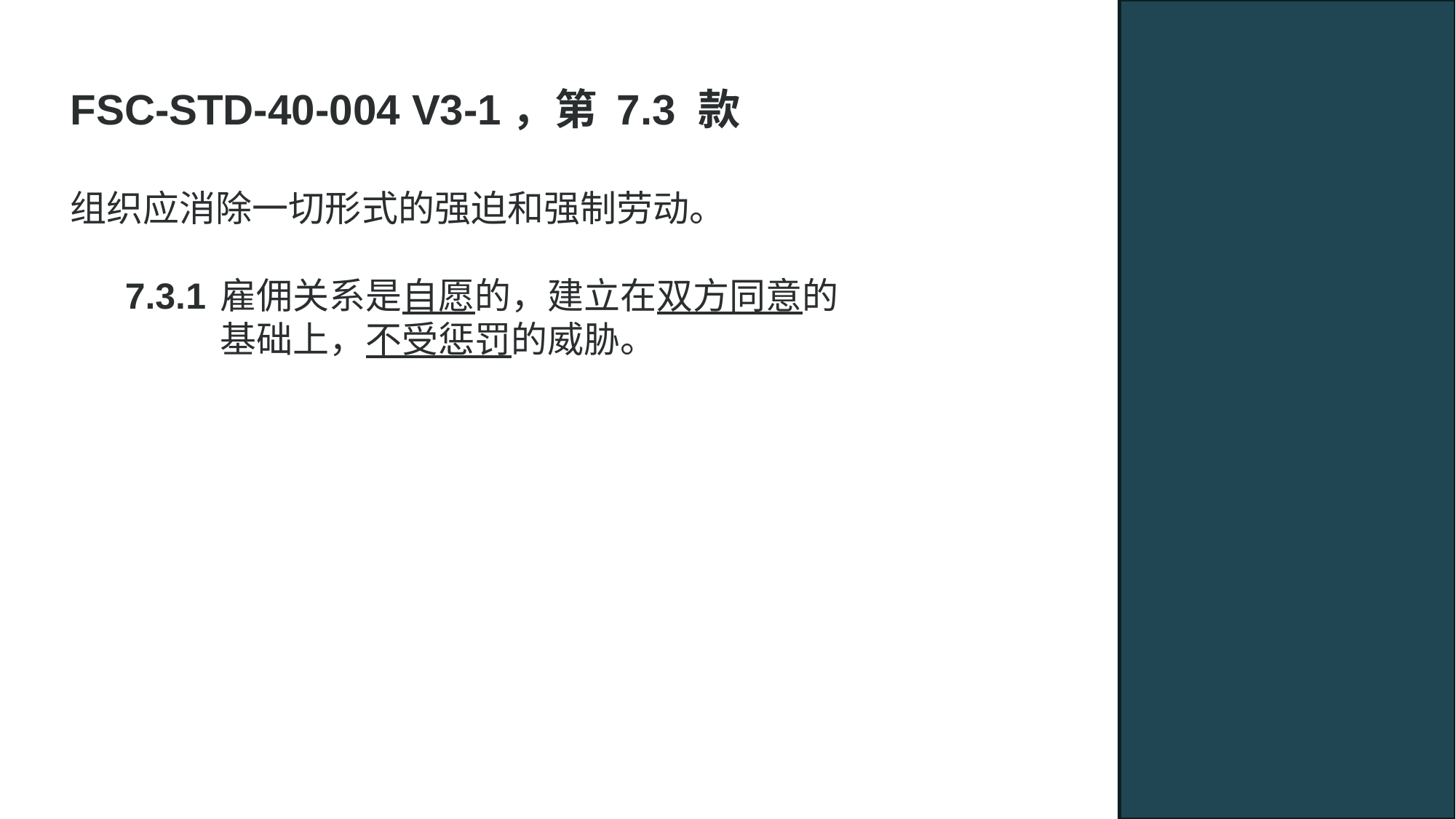

FSC-STD-40-004 V3-1，第 7.3 款

组织应消除一切形式的强迫和强制劳动。

7.3.1	雇佣关系是自愿的，建立在双方同意的基础上，不受惩罚的威胁。